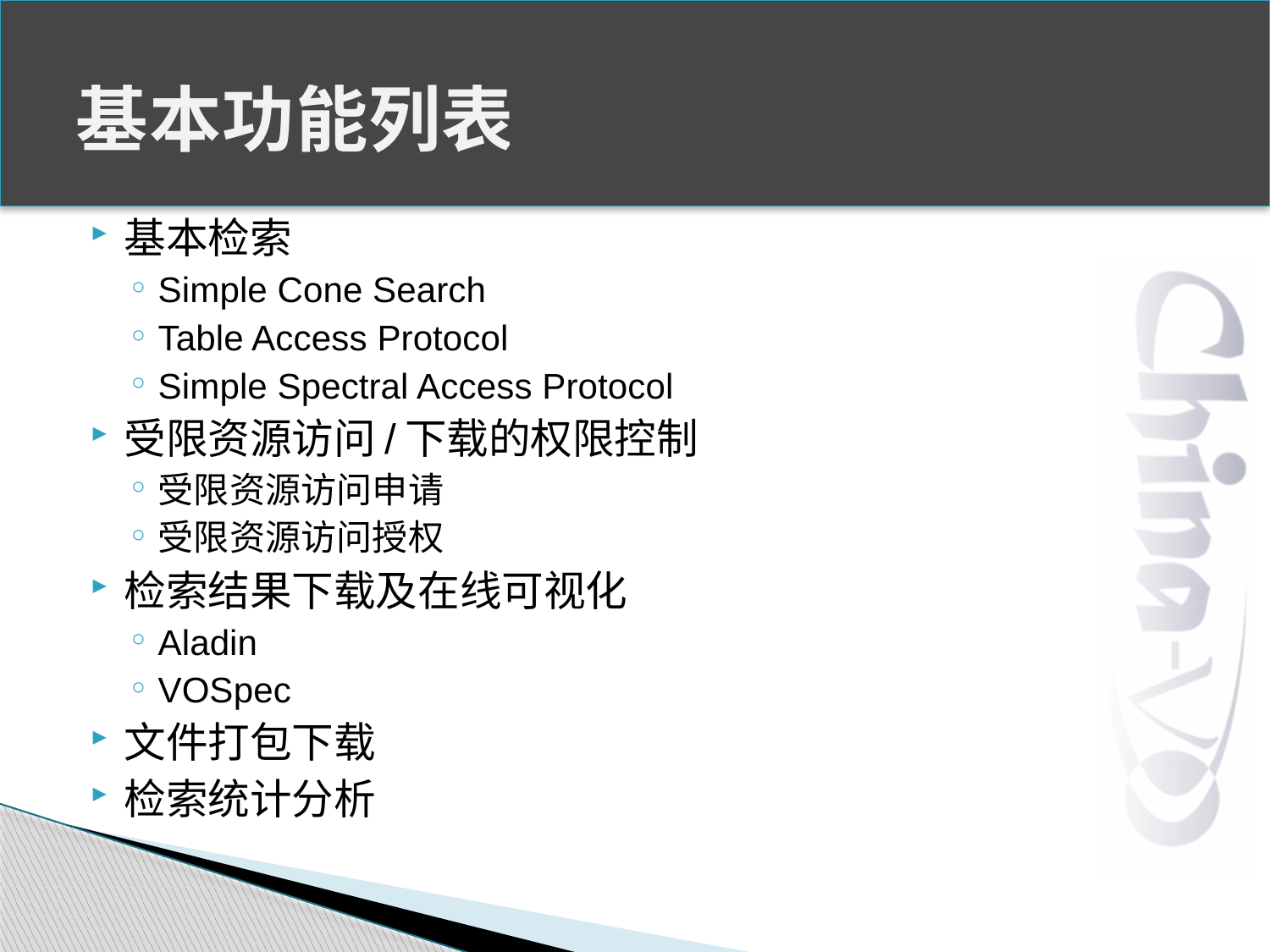

# 基本功能列表
基本检索
Simple Cone Search
Table Access Protocol
Simple Spectral Access Protocol
受限资源访问/下载的权限控制
受限资源访问申请
受限资源访问授权
检索结果下载及在线可视化
Aladin
VOSpec
文件打包下载
检索统计分析